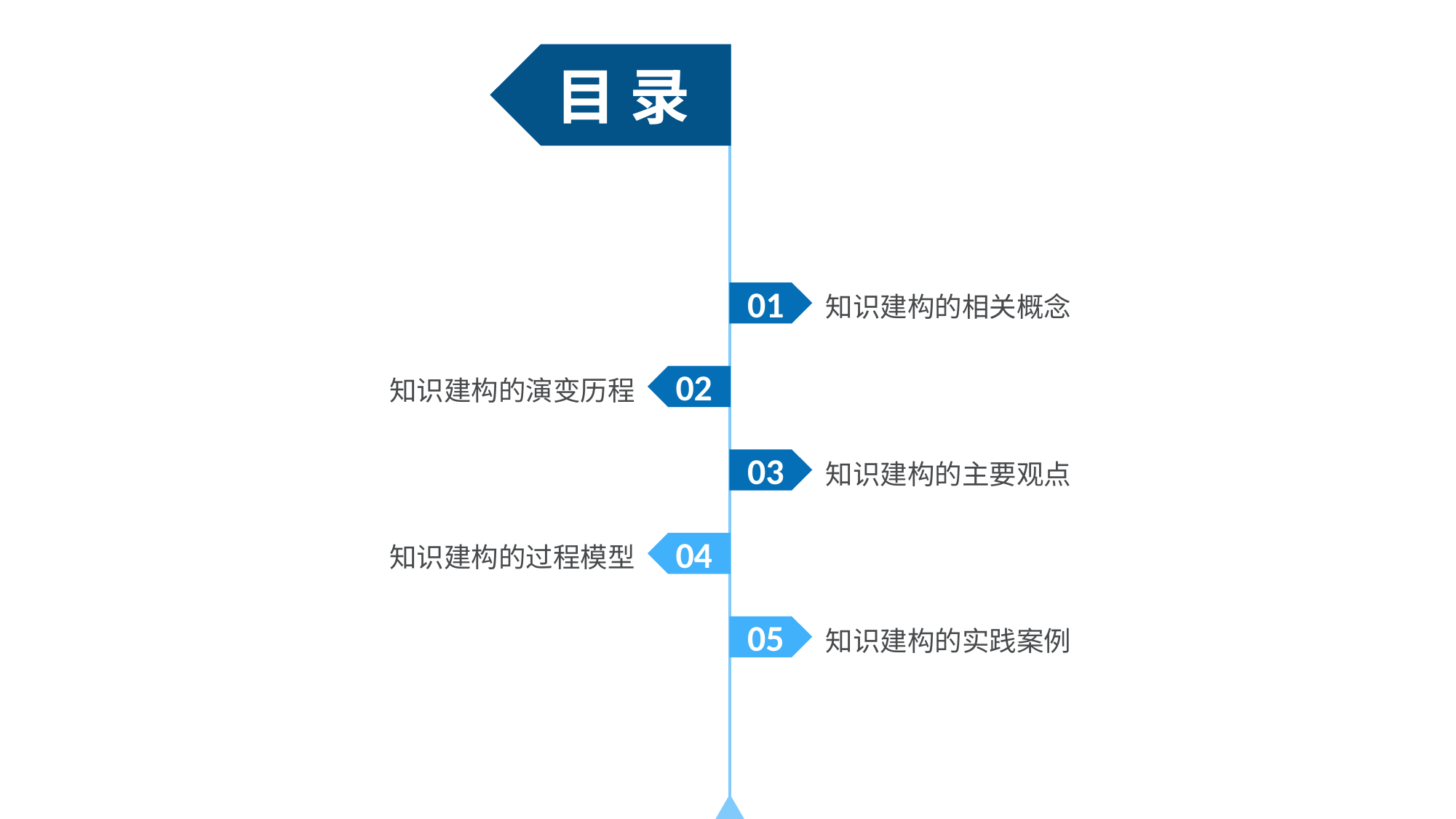

目 录
知识建构的相关概念
01
知识建构的演变历程
02
知识建构的主要观点
03
知识建构的过程模型
04
知识建构的实践案例
05